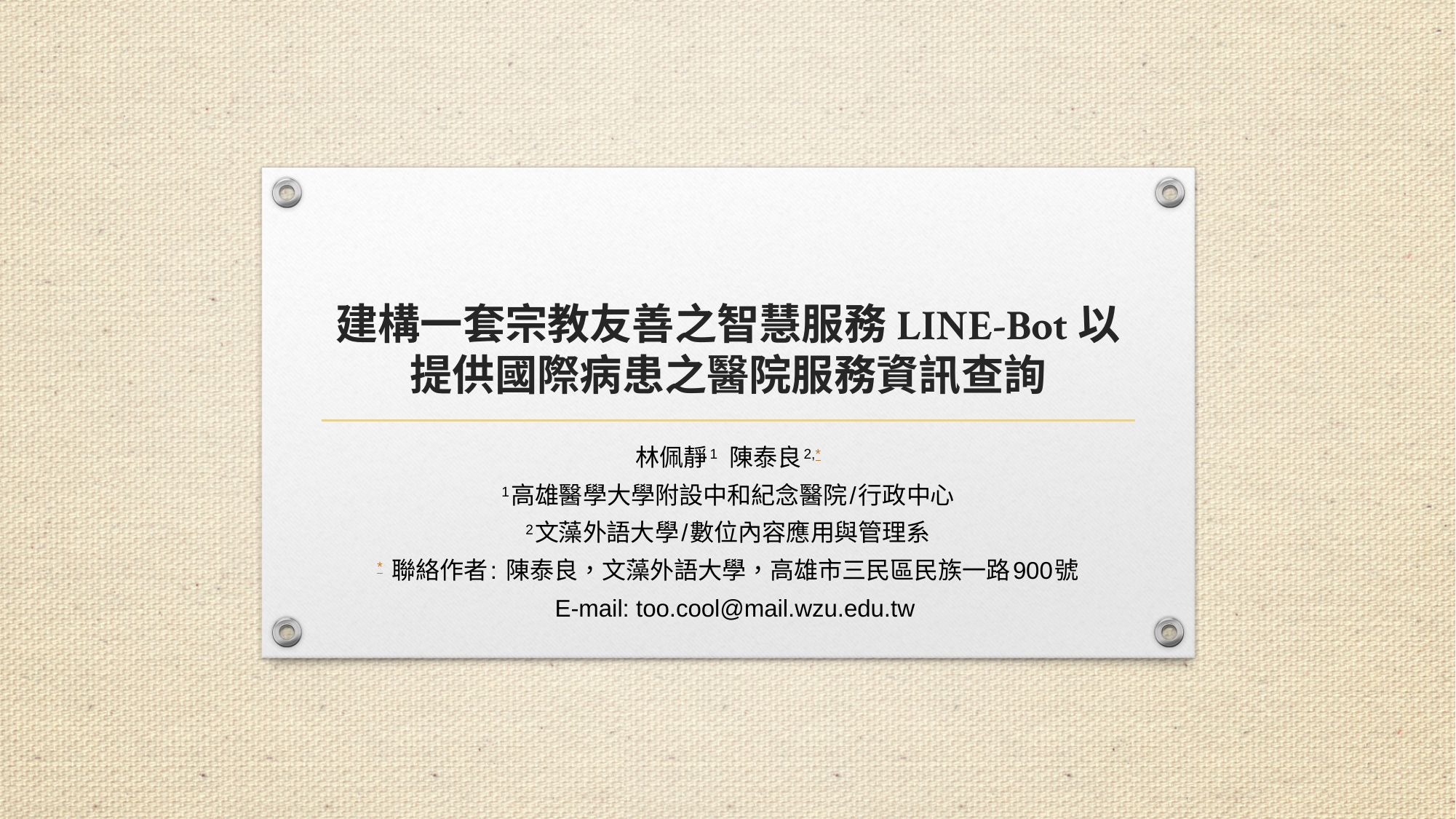

# 建構一套宗教友善之智慧服務LINE-Bot以提供國際病患之醫院服務資訊查詢
林佩靜1		陳泰良2,*
1高雄醫學大學附設中和紀念醫院/行政中心
2文藻外語大學/數位內容應用與管理系
* 聯絡作者: 陳泰良，文藻外語大學，高雄市三民區民族一路900號
  E-mail: too.cool@mail.wzu.edu.tw